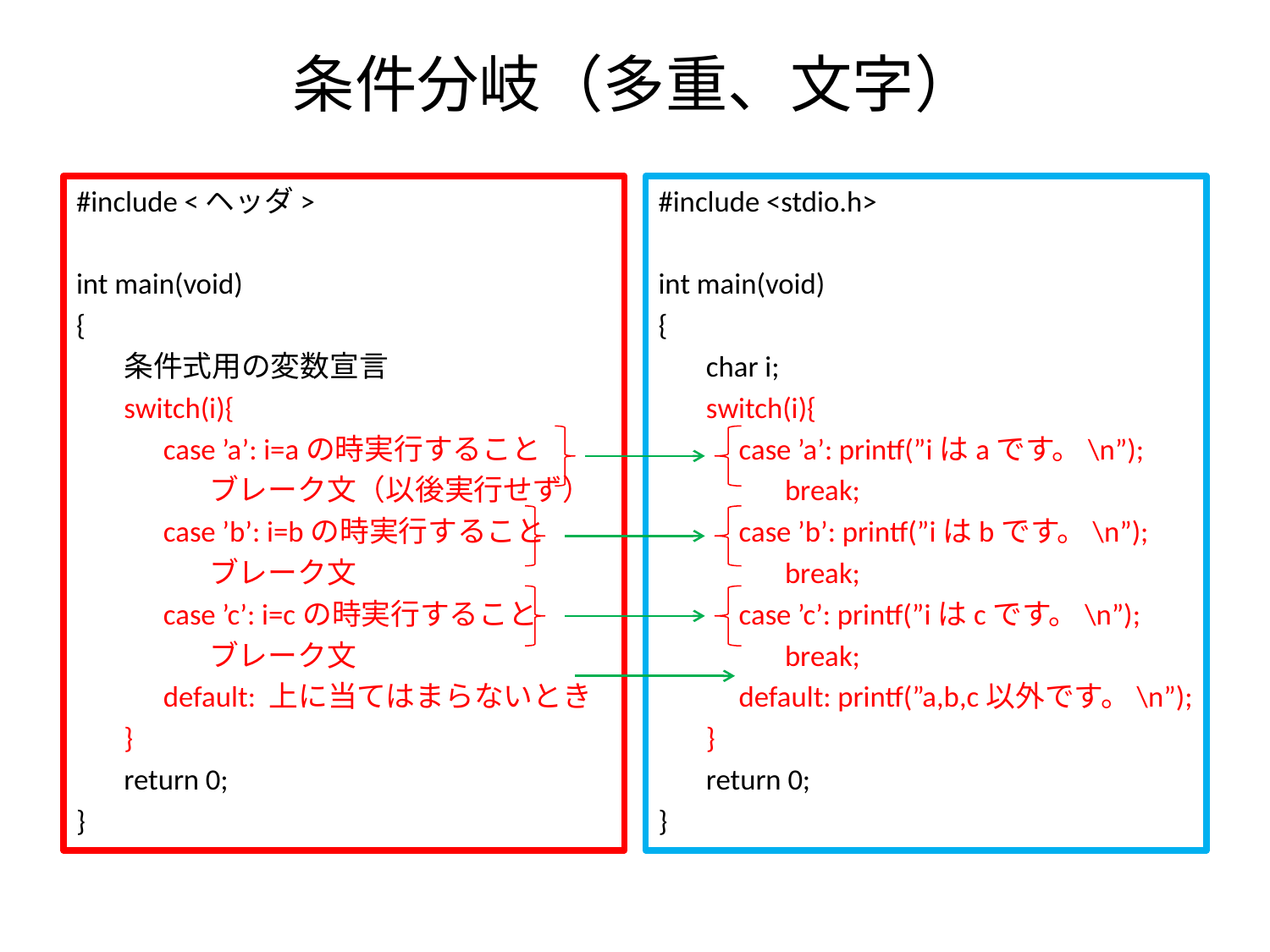

# 条件分岐（多重、文字）
#include <ヘッダ>

int main(void)
{
	条件式用の変数宣言
	switch(i){
	      case ’a’: i=aの時実行すること
	            ブレーク文（以後実行せず）
	      case ’b’: i=bの時実行すること
	            ブレーク文
	      case ’c’: i=cの時実行すること
	            ブレーク文
	      default: 上に当てはまらないとき
	}
	return 0;
}
#include <stdio.h>

int main(void)
{
	char i;
	switch(i){
	     case ’a’: printf(”iはaです。\n”);
	            break;
	     case ’b’: printf(”iはbです。\n”);
	            break;
	     case ’c’: printf(”iはcです。\n”);
	            break;
	     default: printf(”a,b,c以外です。\n”);
	}
	return 0;
}